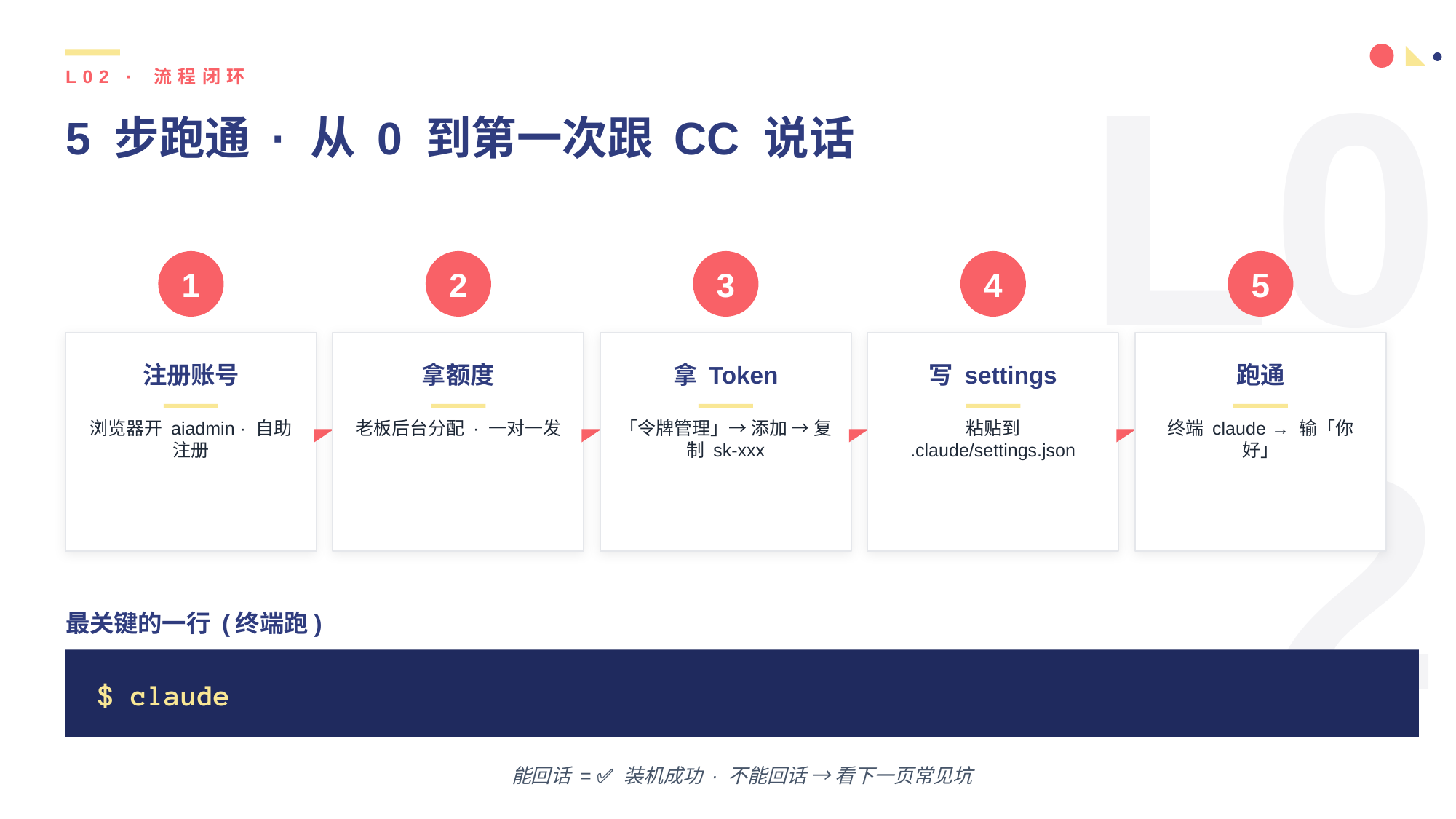

L02

L02 · 流程闭环
5 步跑通 · 从 0 到第一次跟 CC 说话

1

2

3

4

5

注册账号
拿额度
拿 Token
写 settings
跑通

浏览器开 aiadmin · 自助注册
老板后台分配 · 一对一发
「令牌管理」→ 添加 → 复制 sk-xxx
粘贴到 .claude/settings.json
终端 claude → 输「你好」

最关键的一行 (终端跑)

$ claude
能回话 = ✅ 装机成功 · 不能回话 → 看下一页常见坑